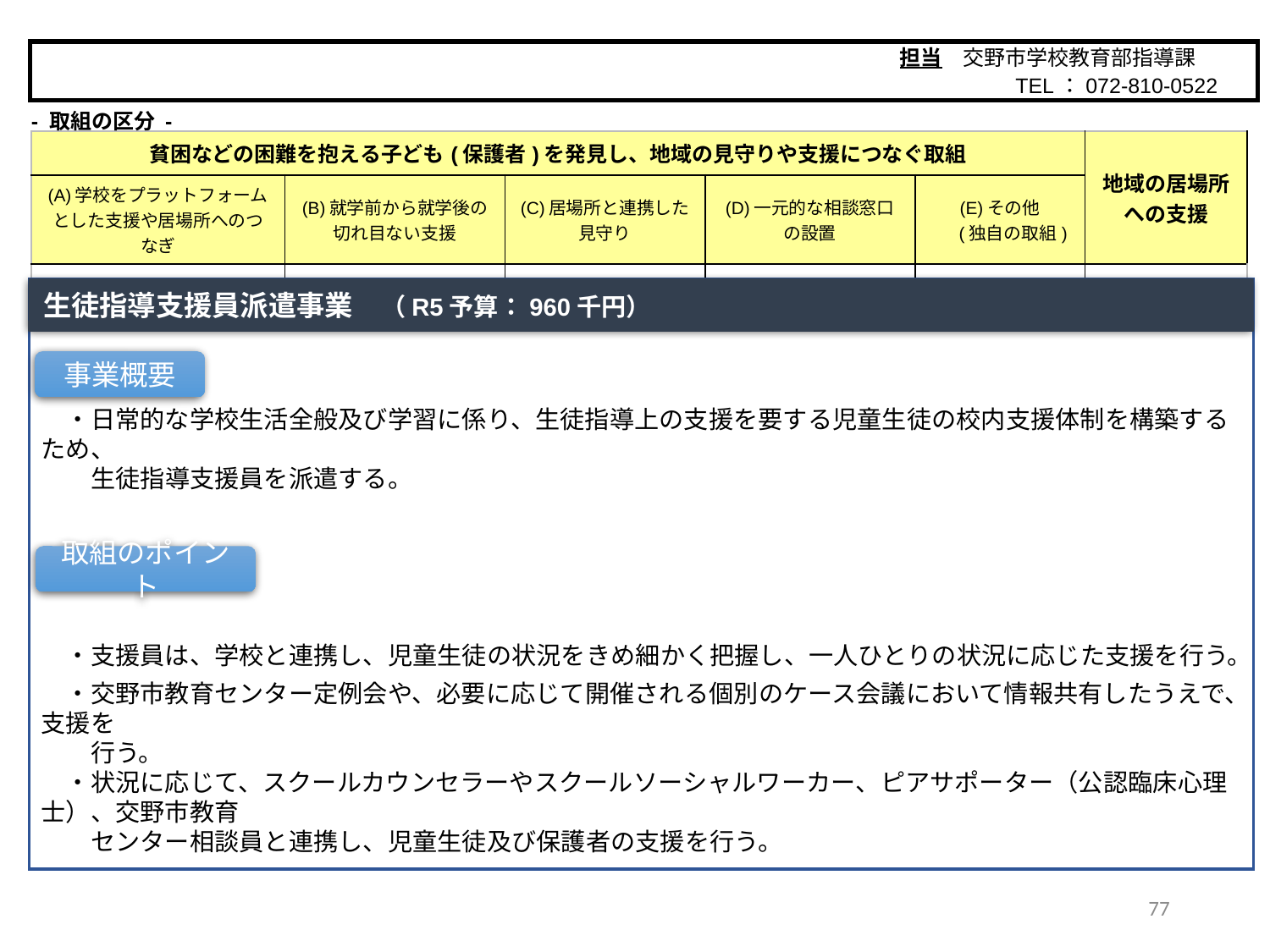

担当　交野市学校教育部指導課
　　　　　 TEL：072-810-0522

交野市
- 取組の区分 -
| 貧困などの困難を抱える子ども(保護者)を発見し、地域の見守りや支援につなぐ取組 |  |  |  |  | 地域の居場所 への支援 |
| --- | --- | --- | --- | --- | --- |
| (A)学校をプラットフォームとした支援や居場所へのつなぎ | (B)就学前から就学後の 切れ目ない支援 | (C)居場所と連携した 見守り | (D)一元的な相談窓口 の設置 | (E)その他 　 (独自の取組) |  |
| ○ |  |  |  |  |  |

　・日常的な学校生活全般及び学習に係り、生徒指導上の支援を要する児童生徒の校内支援体制を構築するため、
　　生徒指導支援員を派遣する。

　・支援員は、学校と連携し、児童生徒の状況をきめ細かく把握し、一人ひとりの状況に応じた支援を行う。

　・交野市教育センター定例会や、必要に応じて開催される個別のケース会議において情報共有したうえで、支援を
　　行う。
　・状況に応じて、スクールカウンセラーやスクールソーシャルワーカー、ピアサポーター（公認臨床心理士）、交野市教育
　　センター相談員と連携し、児童生徒及び保護者の支援を行う。

生徒指導支援員派遣事業　（R5予算：960千円）
事業概要
取組のポイント
77